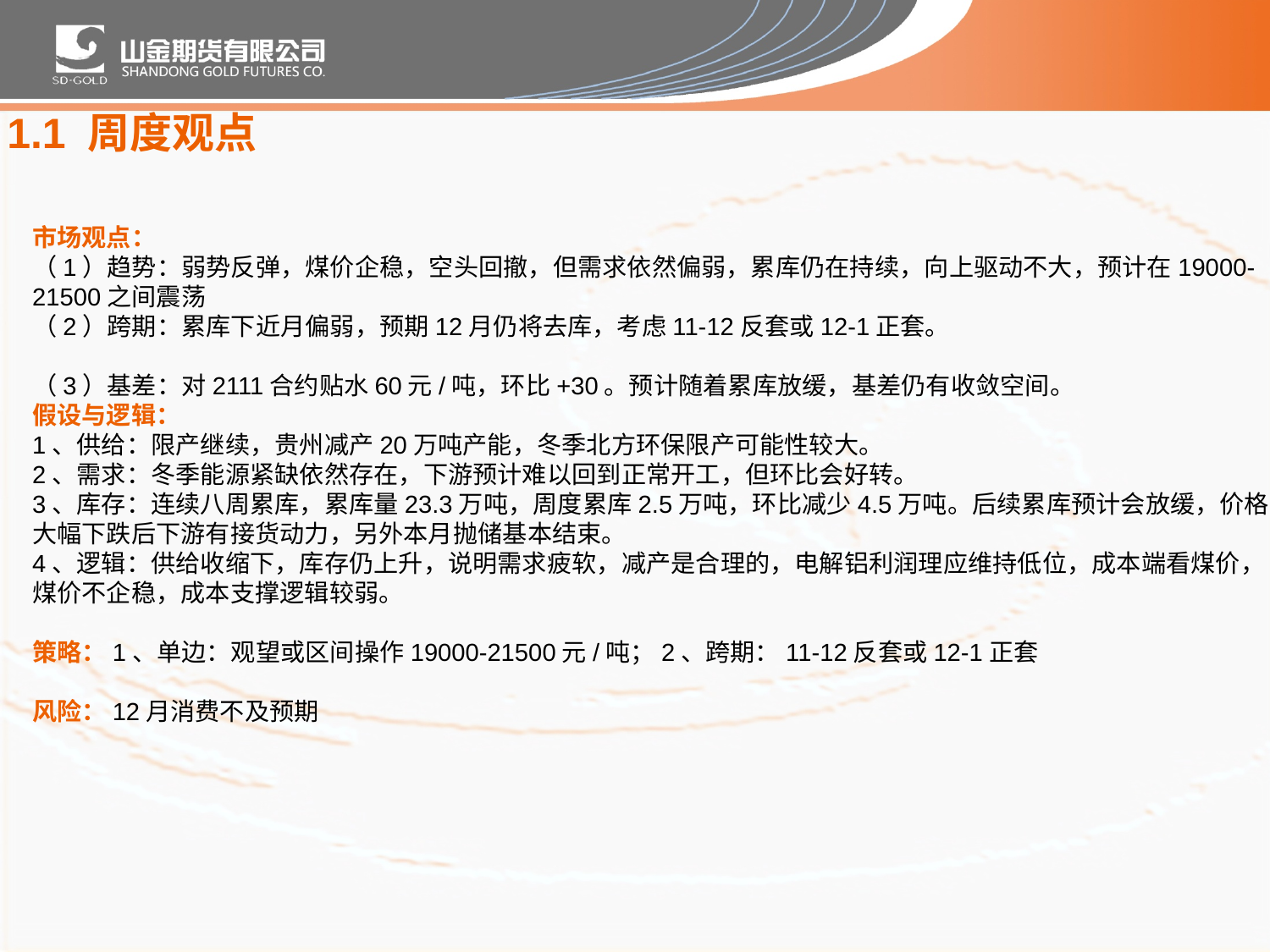

1.1 周度观点
市场观点：
（1）趋势：弱势反弹，煤价企稳，空头回撤，但需求依然偏弱，累库仍在持续，向上驱动不大，预计在19000-21500之间震荡
（2）跨期：累库下近月偏弱，预期12月仍将去库，考虑11-12反套或12-1正套。

（3）基差：对2111合约贴水60元/吨，环比+30。预计随着累库放缓，基差仍有收敛空间。
假设与逻辑：
1、供给：限产继续，贵州减产20万吨产能，冬季北方环保限产可能性较大。
2、需求：冬季能源紧缺依然存在，下游预计难以回到正常开工，但环比会好转。
3、库存：连续八周累库，累库量23.3万吨，周度累库2.5万吨，环比减少4.5万吨。后续累库预计会放缓，价格大幅下跌后下游有接货动力，另外本月抛储基本结束。
4、逻辑：供给收缩下，库存仍上升，说明需求疲软，减产是合理的，电解铝利润理应维持低位，成本端看煤价，煤价不企稳，成本支撑逻辑较弱。

策略：1、单边：观望或区间操作19000-21500元/吨；2、跨期：11-12反套或12-1正套

风险：12月消费不及预期